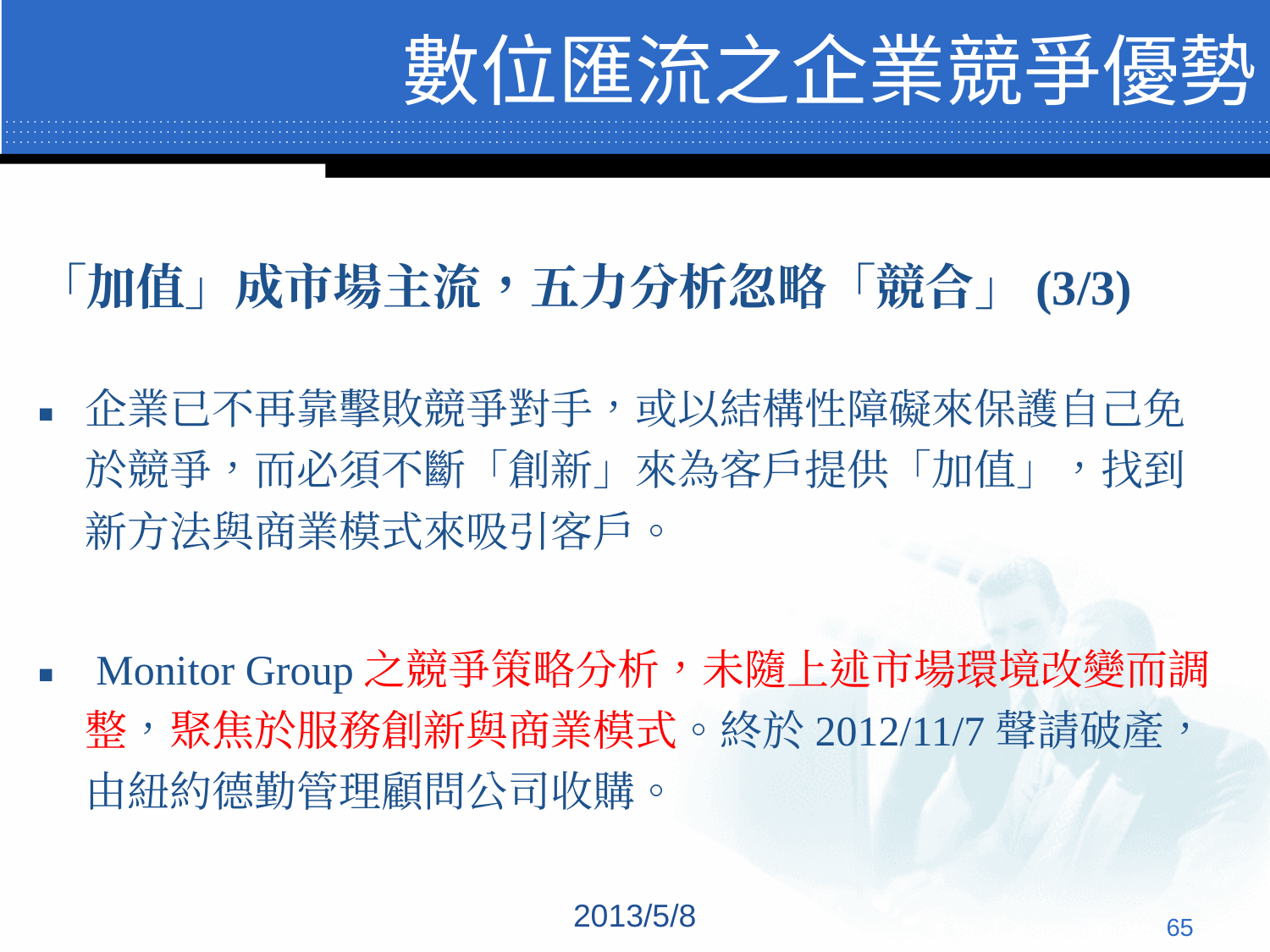

# 數位匯流之企業競爭優勢

「加值」成市場主流，五力分析忽略「競合」(3/3)

企業已不再靠擊敗競爭對手，或以結構性障礙來保護自己免於競爭，而必須不斷「創新」來為客戶提供「加值」，找到新方法與商業模式來吸引客戶。

 Monitor Group之競爭策略分析，未隨上述市場環境改變而調整，聚焦於服務創新與商業模式。終於2012/11/7聲請破產，由紐約德勤管理顧問公司收購。
2013/5/8
65